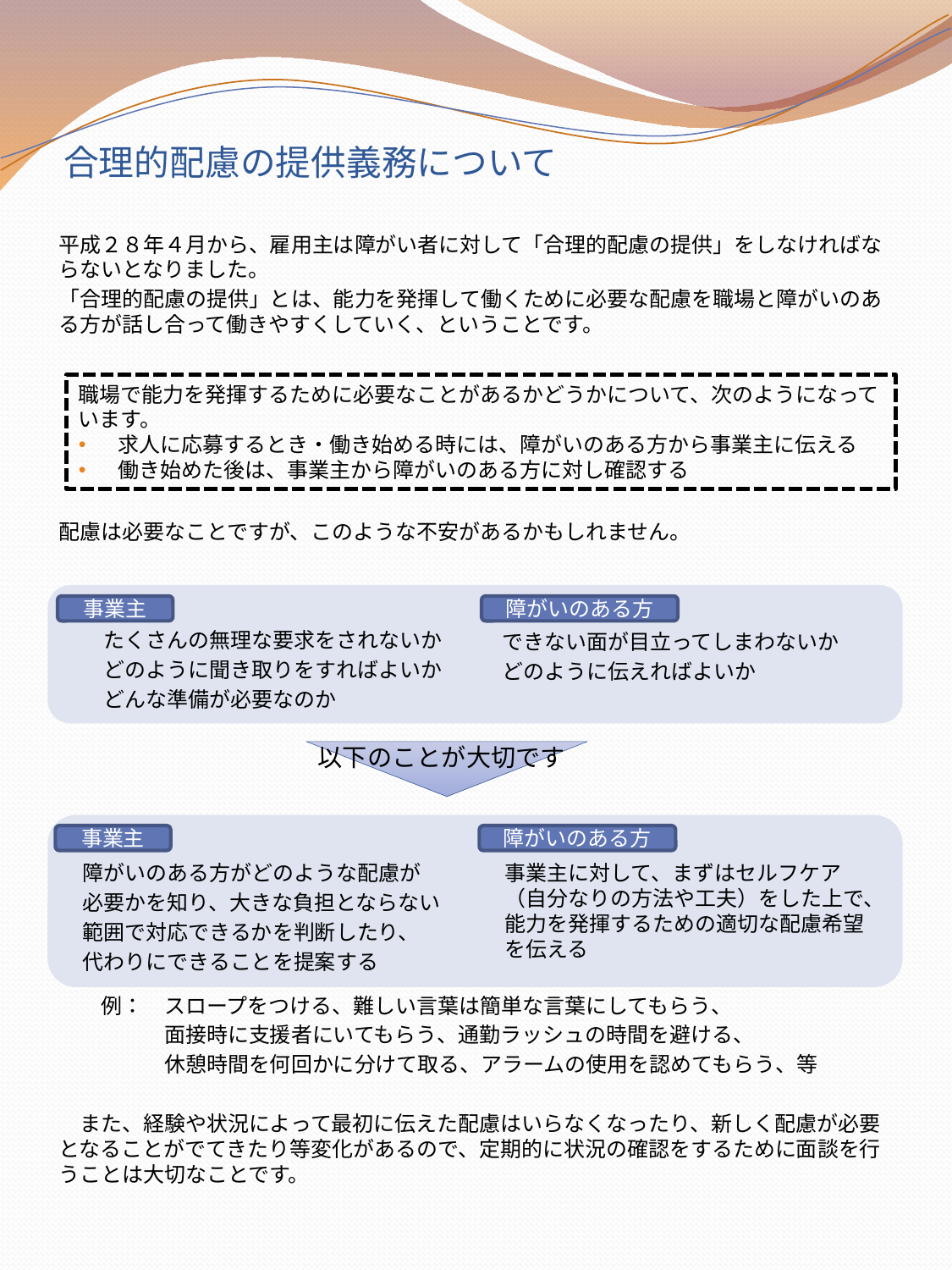

合理的配慮の提供義務について
平成２８年４月から、雇用主は障がい者に対して「合理的配慮の提供」をしなければならないとなりました。
「合理的配慮の提供」とは、能力を発揮して働くために必要な配慮を職場と障がいのある方が話し合って働きやすくしていく、ということです。

配慮は必要なことですが、このような不安があるかもしれません。

　　例：　スロープをつける、難しい言葉は簡単な言葉にしてもらう、
　　　　　面接時に支援者にいてもらう、通勤ラッシュの時間を避ける、
　　　　　休憩時間を何回かに分けて取る、アラームの使用を認めてもらう、等

　また、経験や状況によって最初に伝えた配慮はいらなくなったり、新しく配慮が必要となることがでてきたり等変化があるので、定期的に状況の確認をするために面談を行うことは大切なことです。
職場で能力を発揮するために必要なことがあるかどうかについて、次のようになっています。
求人に応募するとき・働き始める時には、障がいのある方から事業主に伝える
働き始めた後は、事業主から障がいのある方に対し確認する

事業主
障がいのある方
　たくさんの無理な要求をされないか
　どのように聞き取りをすればよいか
　どんな準備が必要なのか

　できない面が目立ってしまわないか
　どのように伝えればよいか
以下のことが大切です

事業主
障がいのある方
障がいのある方がどのような配慮が
必要かを知り、大きな負担とならない
範囲で対応できるかを判断したり、
代わりにできることを提案する
事業主に対して、まずはセルフケア（自分なりの方法や工夫）をした上で、能力を発揮するための適切な配慮希望を伝える